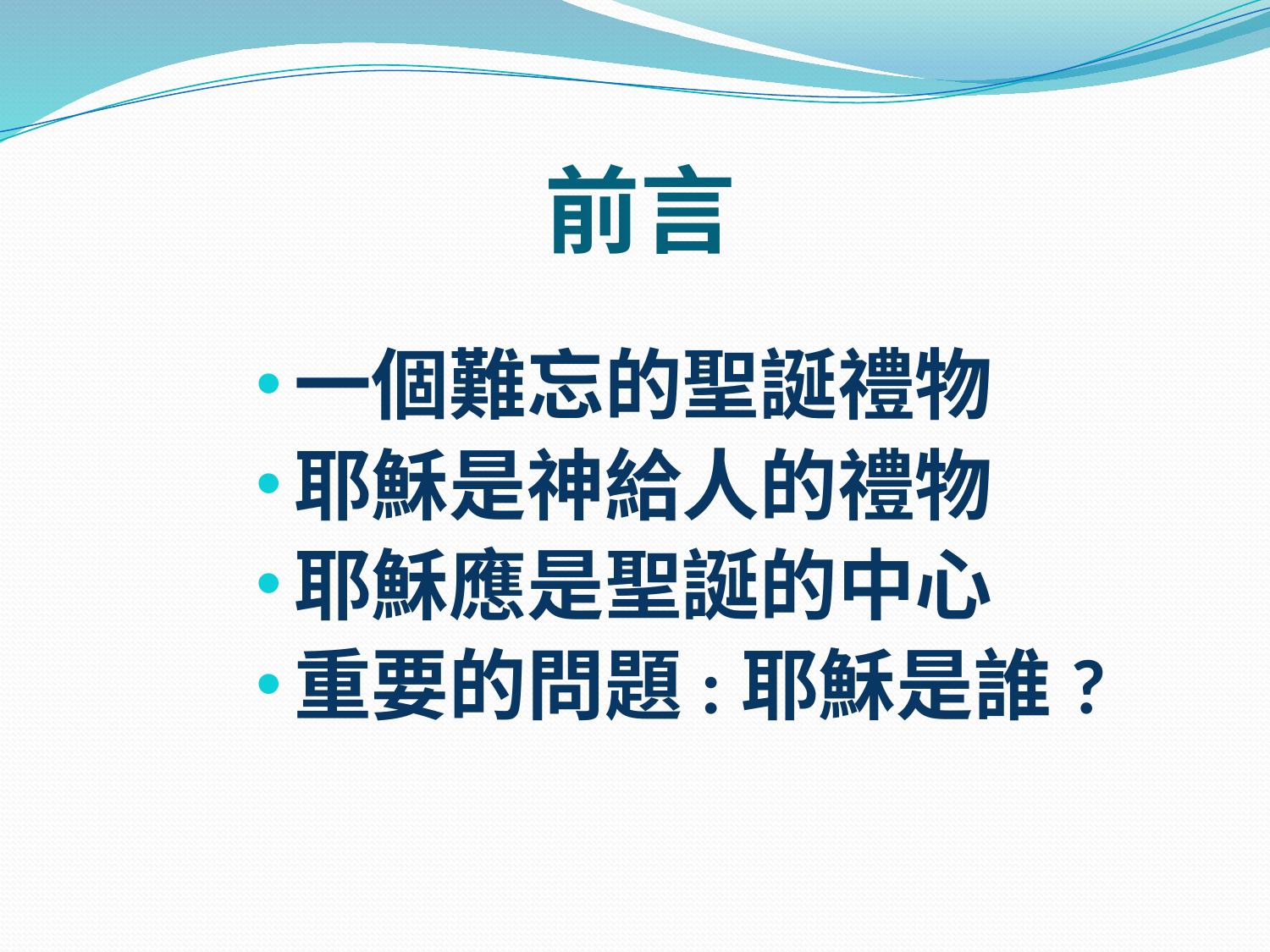

# 前言
一個難忘的聖誕禮物
耶穌是神給人的禮物
耶穌應是聖誕的中心
重要的問題:耶穌是誰?